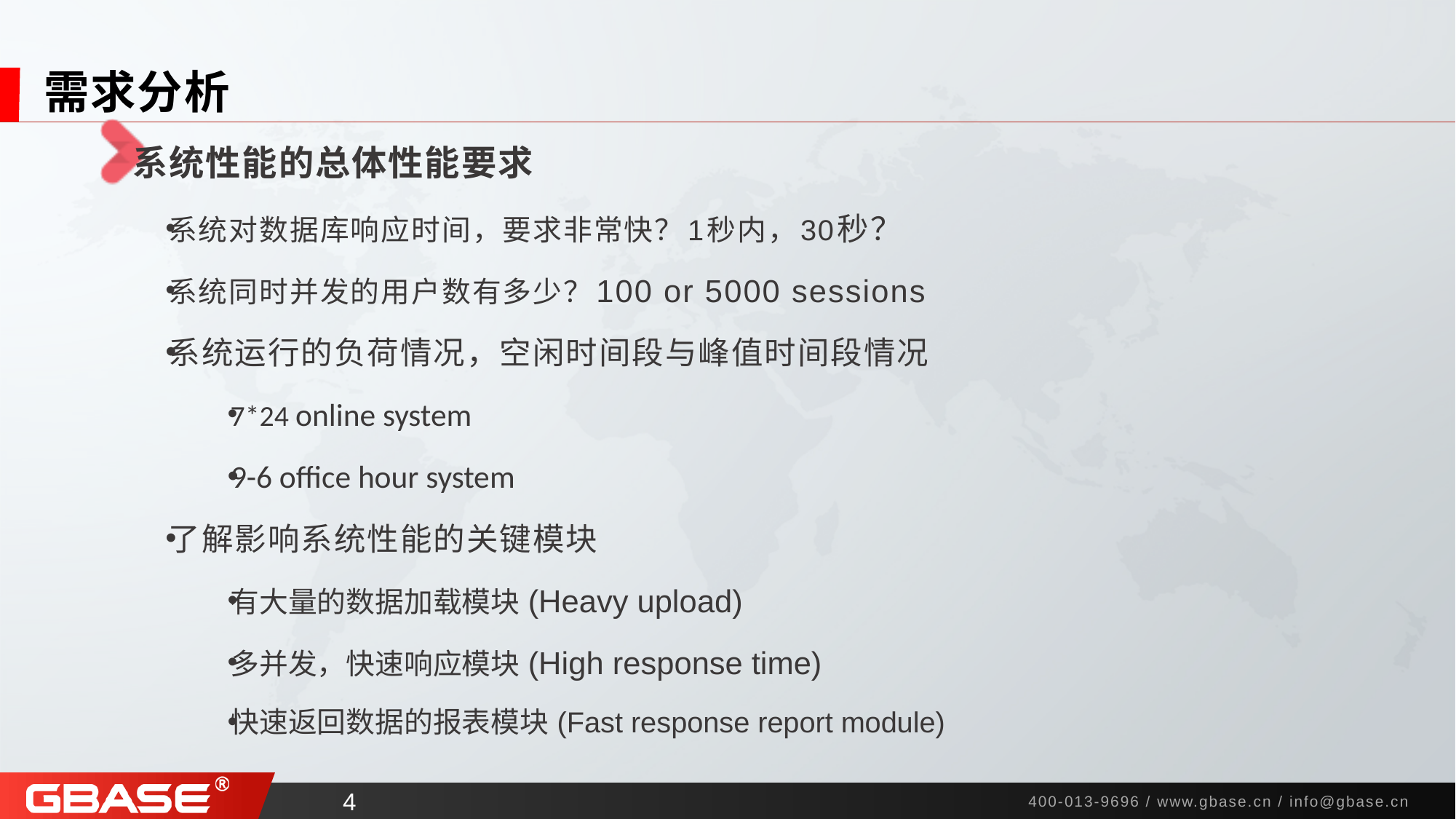

# 需求分析
系统性能的总体性能要求
系统对数据库响应时间，要求非常快？1秒内，30秒？
系统同时并发的用户数有多少？100 or 5000 sessions
系统运行的负荷情况，空闲时间段与峰值时间段情况
7*24 online system
9-6 office hour system
了解影响系统性能的关键模块
有大量的数据加载模块 (Heavy upload)
多并发，快速响应模块 (High response time)
快速返回数据的报表模块 (Fast response report module)